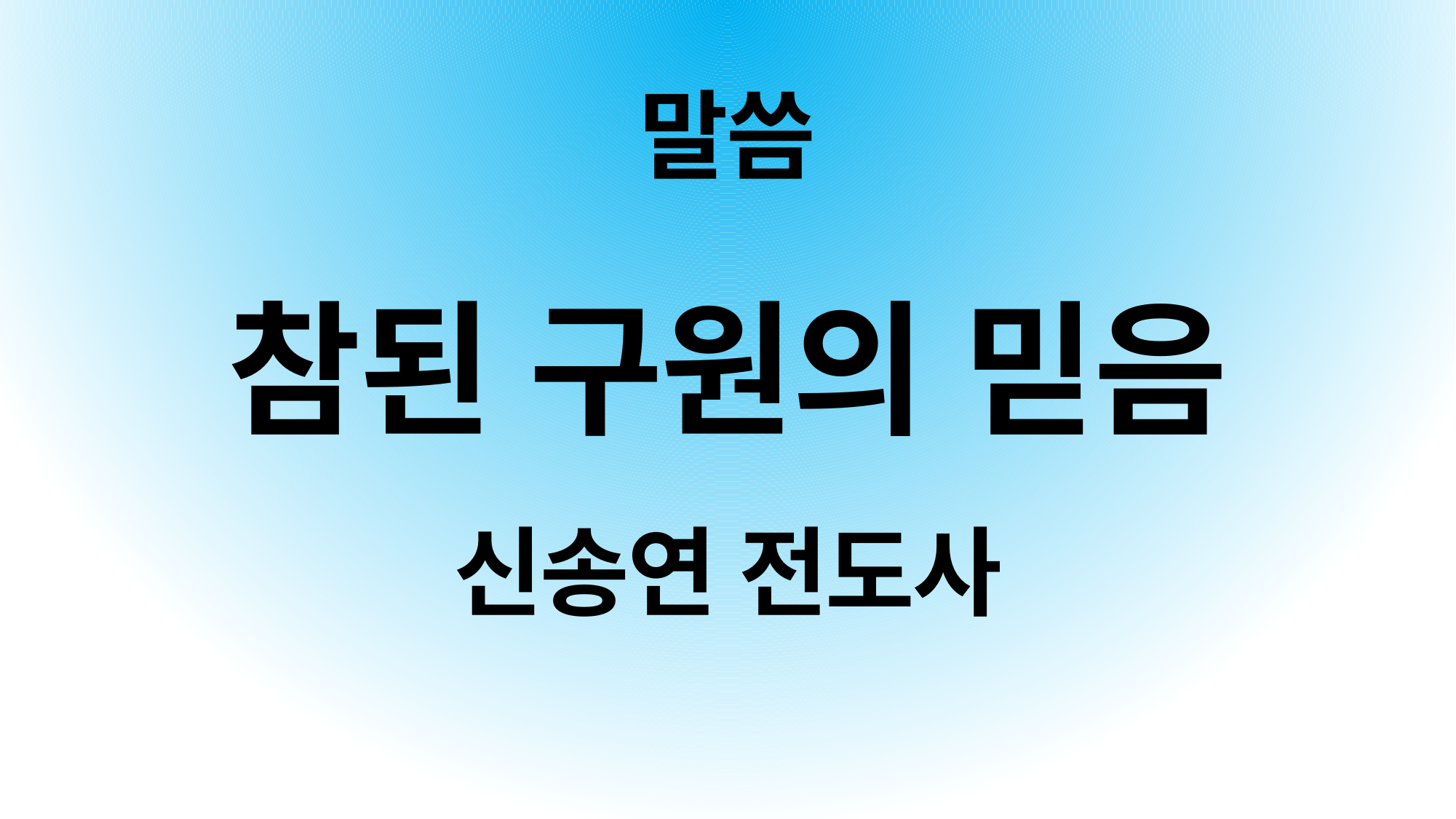

# 말씀 참된 구원의 믿음 신송연 전도사